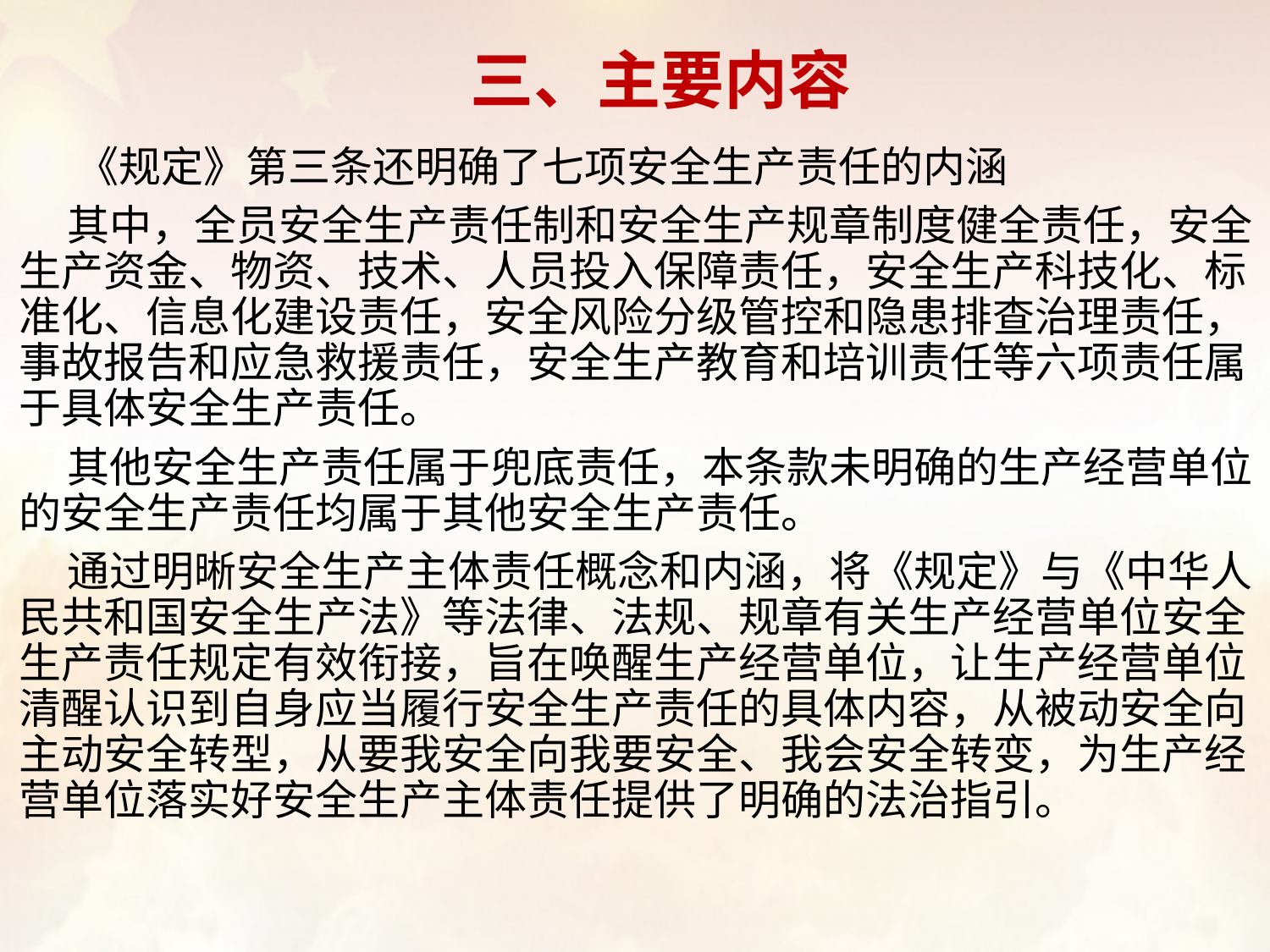

# 三、主要内容
     《规定》第三条还明确了七项安全生产责任的内涵
    其中，全员安全生产责任制和安全生产规章制度健全责任，安全生产资金、物资、技术、人员投入保障责任，安全生产科技化、标准化、信息化建设责任，安全风险分级管控和隐患排查治理责任，事故报告和应急救援责任，安全生产教育和培训责任等六项责任属于具体安全生产责任。
    其他安全生产责任属于兜底责任，本条款未明确的生产经营单位的安全生产责任均属于其他安全生产责任。
    通过明晰安全生产主体责任概念和内涵，将《规定》与《中华人民共和国安全生产法》等法律、法规、规章有关生产经营单位安全生产责任规定有效衔接，旨在唤醒生产经营单位，让生产经营单位清醒认识到自身应当履行安全生产责任的具体内容，从被动安全向主动安全转型，从要我安全向我要安全、我会安全转变，为生产经营单位落实好安全生产主体责任提供了明确的法治指引。